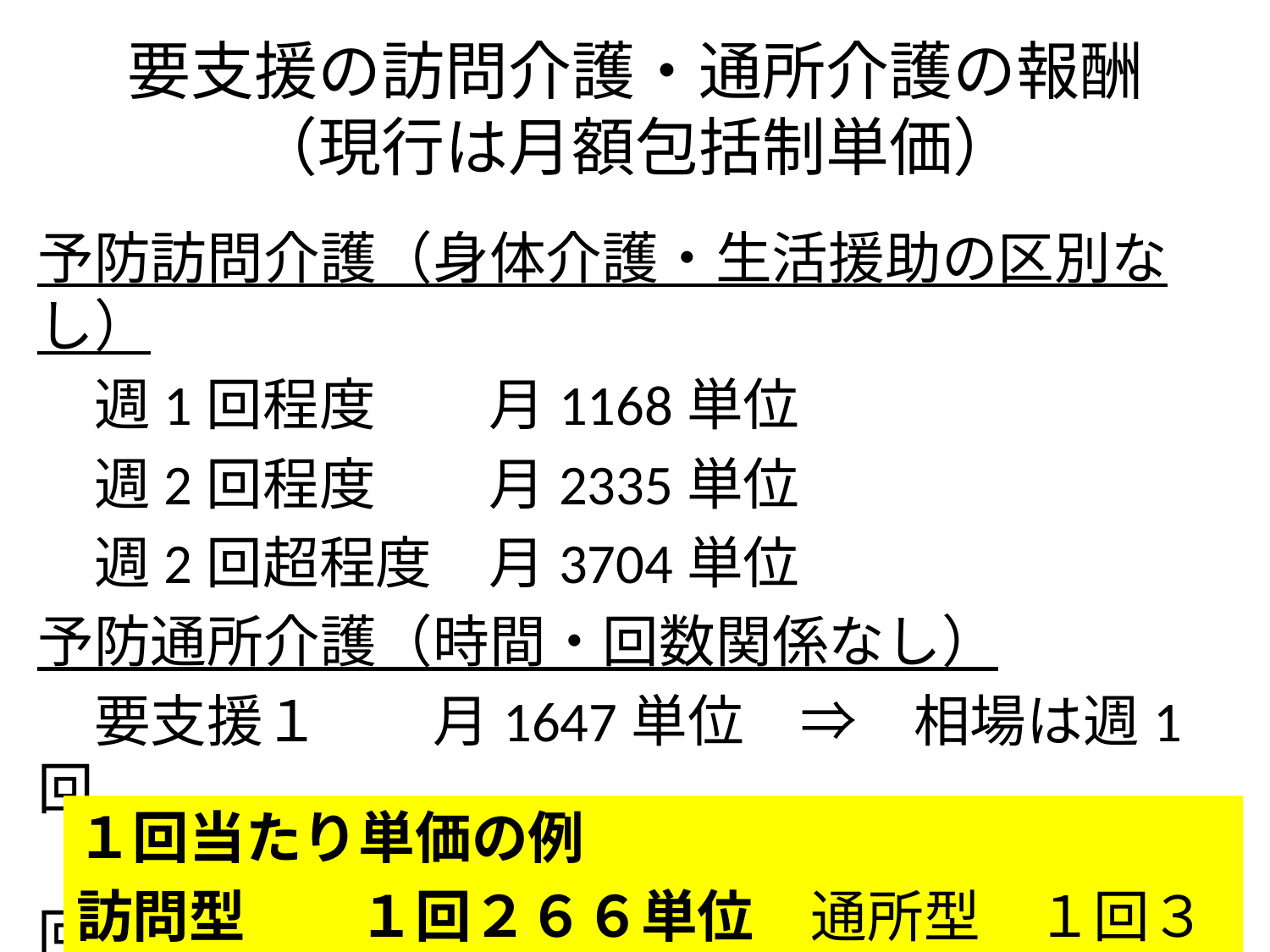

# 要支援の訪問介護・通所介護の報酬 （現行は月額包括制単価）
予防訪問介護（身体介護・生活援助の区別なし）
　週1回程度　　月1168単位
　週2回程度　　月2335単位
　週2回超程度　月3704単位
予防通所介護（時間・回数関係なし）
　要支援１　　月1647単位　⇒　相場は週1回
　要支援２　　月3377単位　⇒　相場は週2回
１回当たり単価の例
訪問型　　１回２６６単位　通所型　１回３７８単位